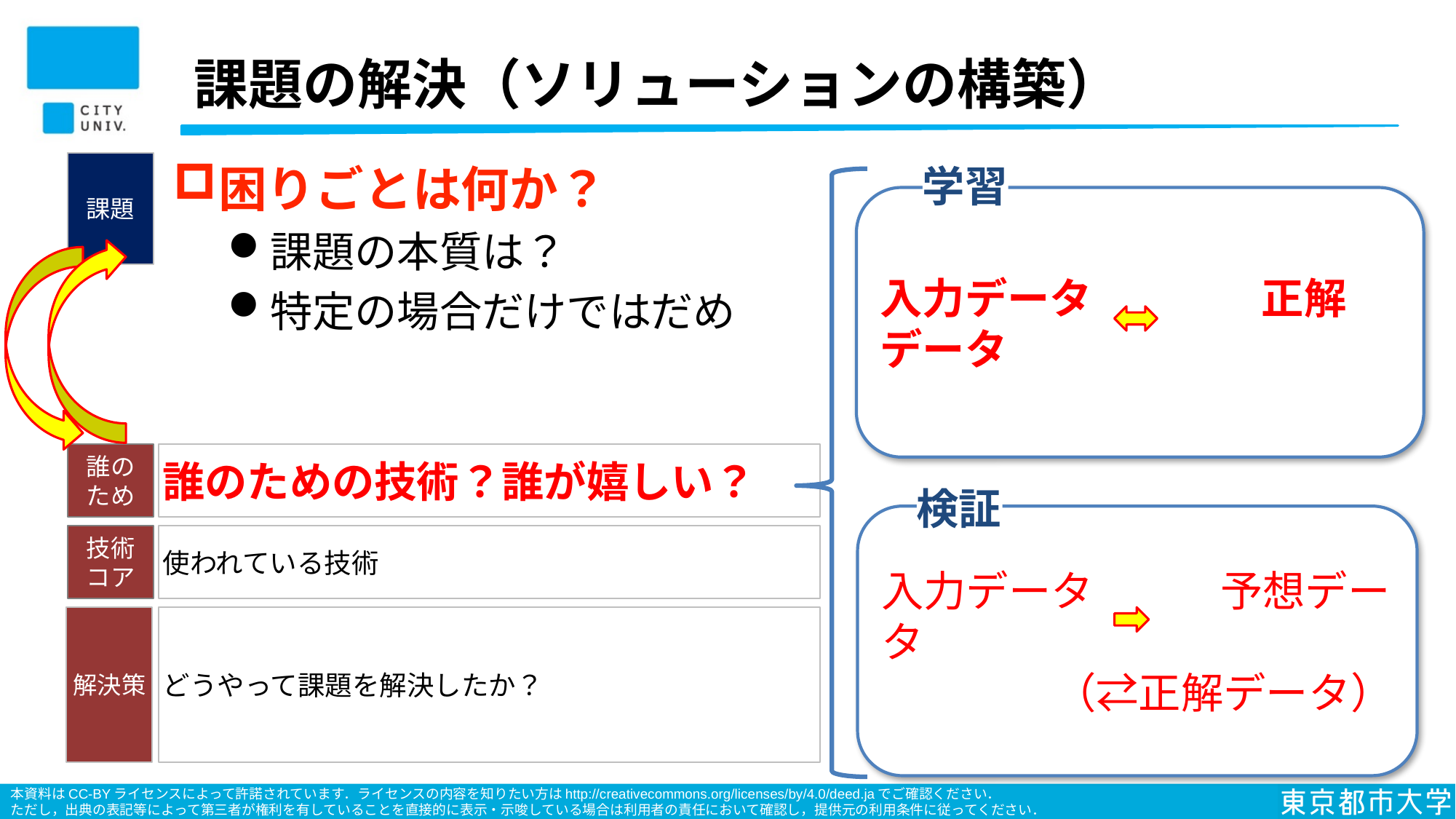

# 課題の解決（ソリューションの構築）
困りごとは何か？
課題の本質は？
特定の場合だけではだめ

課題
学習

入力データ　　　　正解データ

誰の
ため
誰のための技術？誰が嬉しい？
検証
入力データ　　　予想データ
　（⇄正解データ）
使われている技術
技術
コア
解決策
どうやって課題を解決したか？